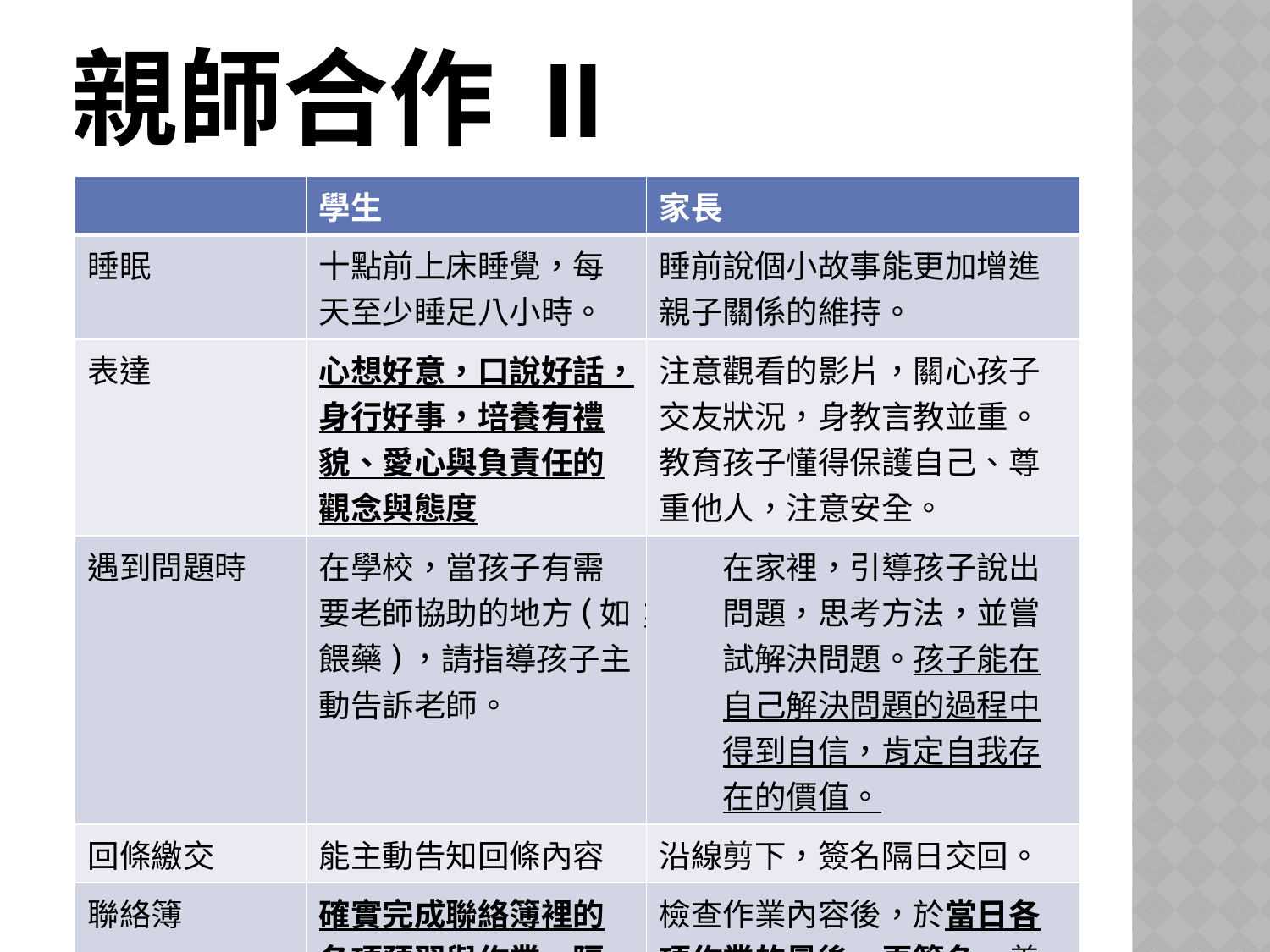

# 親師合作 II
|  | 學生 | 家長 |
| --- | --- | --- |
| 睡眠 | 十點前上床睡覺，每天至少睡足八小時。 | 睡前說個小故事能更加增進親子關係的維持。 |
| 表達 | 心想好意，口說好話，身行好事，培養有禮貌、愛心與負責任的觀念與態度 | 注意觀看的影片，關心孩子交友狀況，身教言教並重。教育孩子懂得保護自己、尊重他人，注意安全。 |
| 遇到問題時 | 在學校，當孩子有需要老師協助的地方(如；餵藥)，請指導孩子主動告訴老師。 | 在家裡，引導孩子說出問題，思考方法，並嘗試解決問題。孩子能在自己解決問題的過程中得到自信，肯定自我存在的價值。 |
| 回條繳交 | 能主動告知回條內容 | 沿線剪下，簽名隔日交回。 |
| 聯絡簿 | 確實完成聯絡簿裡的各項預習與作業，隔日交回 | 檢查作業內容後，於當日各項作業的最後一頁簽名。善用聯絡簿與老師聯繫。 |